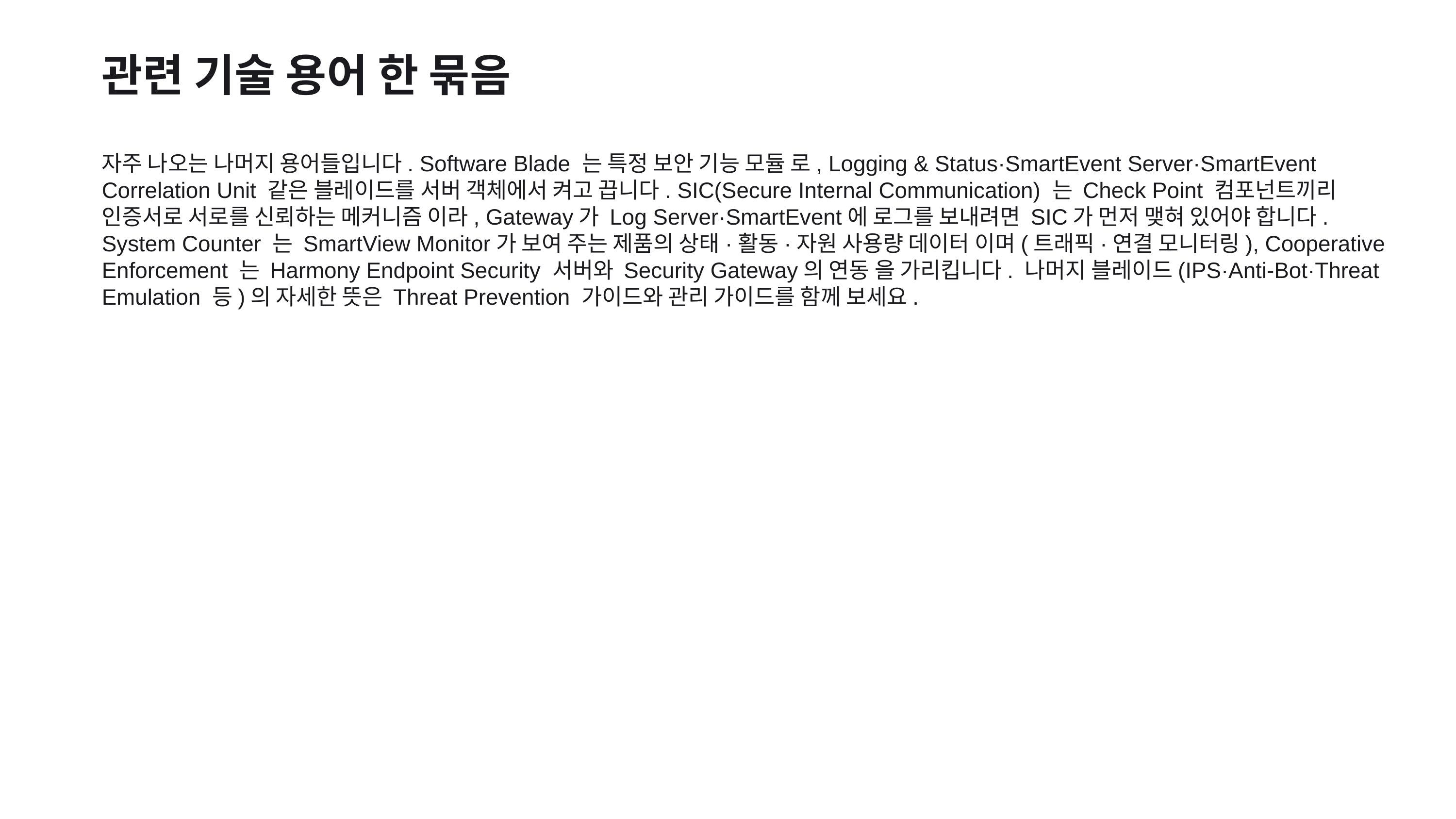

관련 기술 용어 한 묶음
자주 나오는 나머지 용어들입니다. Software Blade 는 특정 보안 기능 모듈 로, Logging & Status·SmartEvent Server·SmartEvent Correlation Unit 같은 블레이드를 서버 객체에서 켜고 끕니다. SIC(Secure Internal Communication) 는 Check Point 컴포넌트끼리 인증서로 서로를 신뢰하는 메커니즘 이라, Gateway가 Log Server·SmartEvent에 로그를 보내려면 SIC가 먼저 맺혀 있어야 합니다. System Counter 는 SmartView Monitor가 보여 주는 제품의 상태·활동·자원 사용량 데이터 이며(트래픽·연결 모니터링), Cooperative Enforcement 는 Harmony Endpoint Security 서버와 Security Gateway의 연동 을 가리킵니다. 나머지 블레이드(IPS·Anti-Bot·Threat Emulation 등)의 자세한 뜻은 Threat Prevention 가이드와 관리 가이드를 함께 보세요.